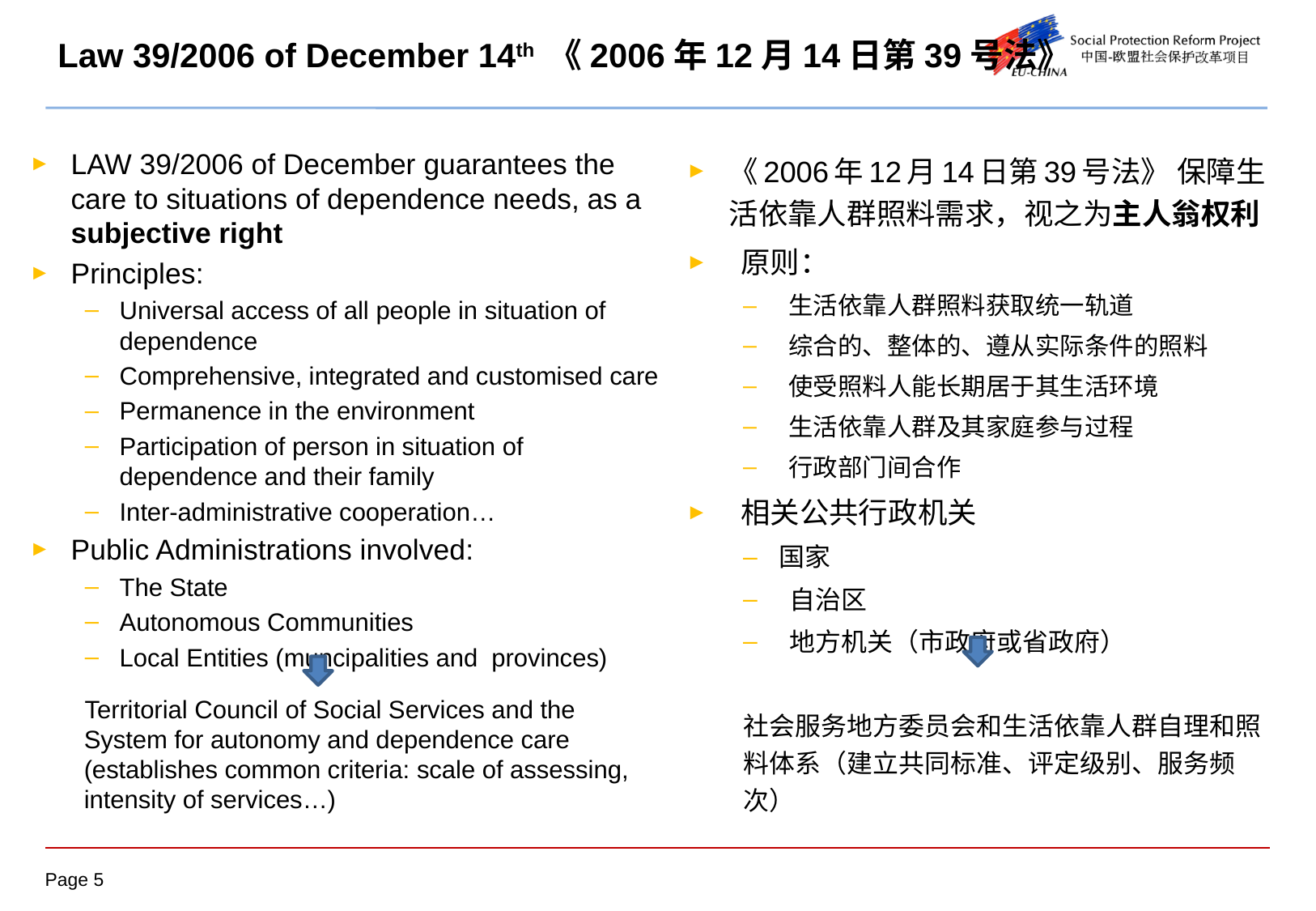

# Law 39/2006 of December 14th 《2006年12月14日第39号法》
LAW 39/2006 of December guarantees the care to situations of dependence needs, as a subjective right
Principles:
Universal access of all people in situation of dependence
Comprehensive, integrated and customised care
Permanence in the environment
Participation of person in situation of dependence and their family
Inter-administrative cooperation…
Public Administrations involved:
The State
Autonomous Communities
Local Entities (muncipalities and  provinces)
Territorial Council of Social Services and the System for autonomy and dependence care (establishes common criteria: scale of assessing, intensity of services…)
《2006年12月14日第39号法》 保障生活依靠人群照料需求，视之为主人翁权利
 原则：
 生活依靠人群照料获取统一轨道
 综合的、整体的、遵从实际条件的照料
 使受照料人能长期居于其生活环境
 生活依靠人群及其家庭参与过程
 行政部门间合作
 相关公共行政机关
国家
 自治区
 地方机关（市政府或省政府）

社会服务地方委员会和生活依靠人群自理和照料体系（建立共同标准、评定级别、服务频次）